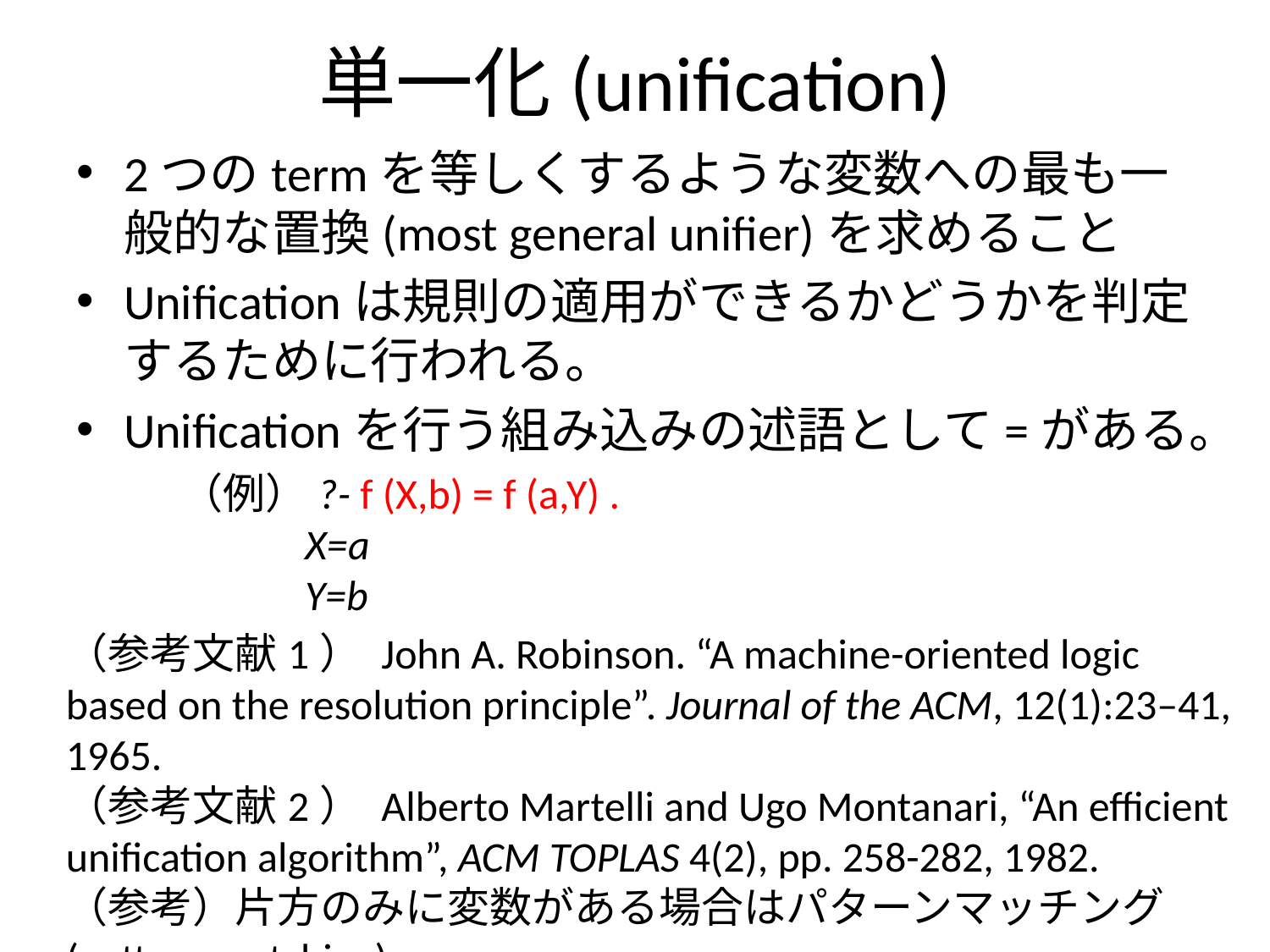

# 単一化(unification)
2つのtermを等しくするような変数への最も一般的な置換(most general unifier)を求めること
Unificationは規則の適用ができるかどうかを判定するために行われる。
Unificationを行う組み込みの述語として=がある。
（例）?- f (X,b) = f (a,Y) .
             X=a
             Y=b
（参考文献1） John A. Robinson. “A machine-oriented logic based on the resolution principle”. Journal of the ACM, 12(1):23–41, 1965.
（参考文献2） Alberto Martelli and Ugo Montanari, “An efficient unification algorithm”, ACM TOPLAS 4(2), pp. 258-282, 1982.
（参考）片方のみに変数がある場合はパターンマッチング(pattern matching)。